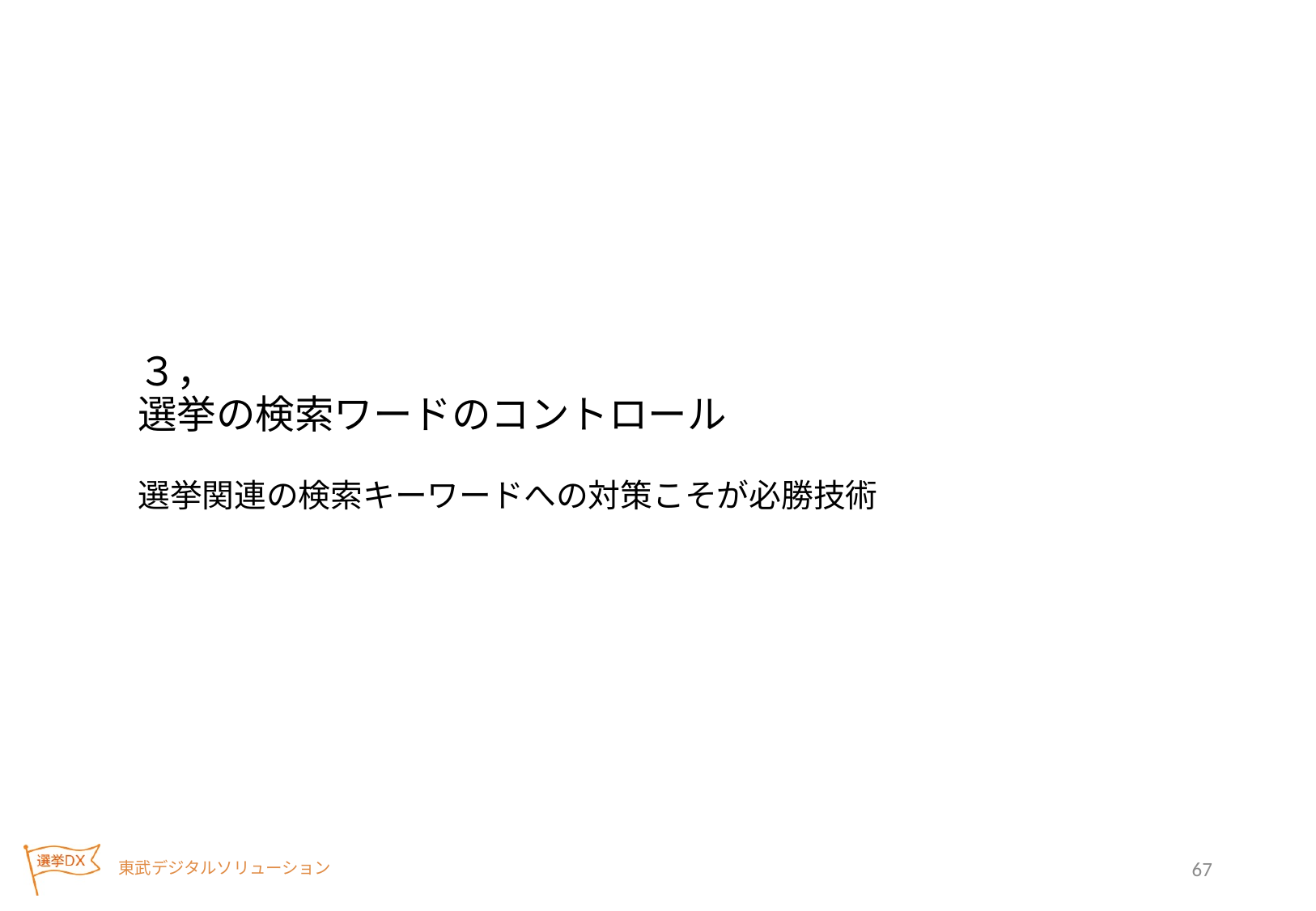

# ３， 選挙の検索ワードのコントロール 選挙関連の検索キーワードへの対策こそが必勝技術
67